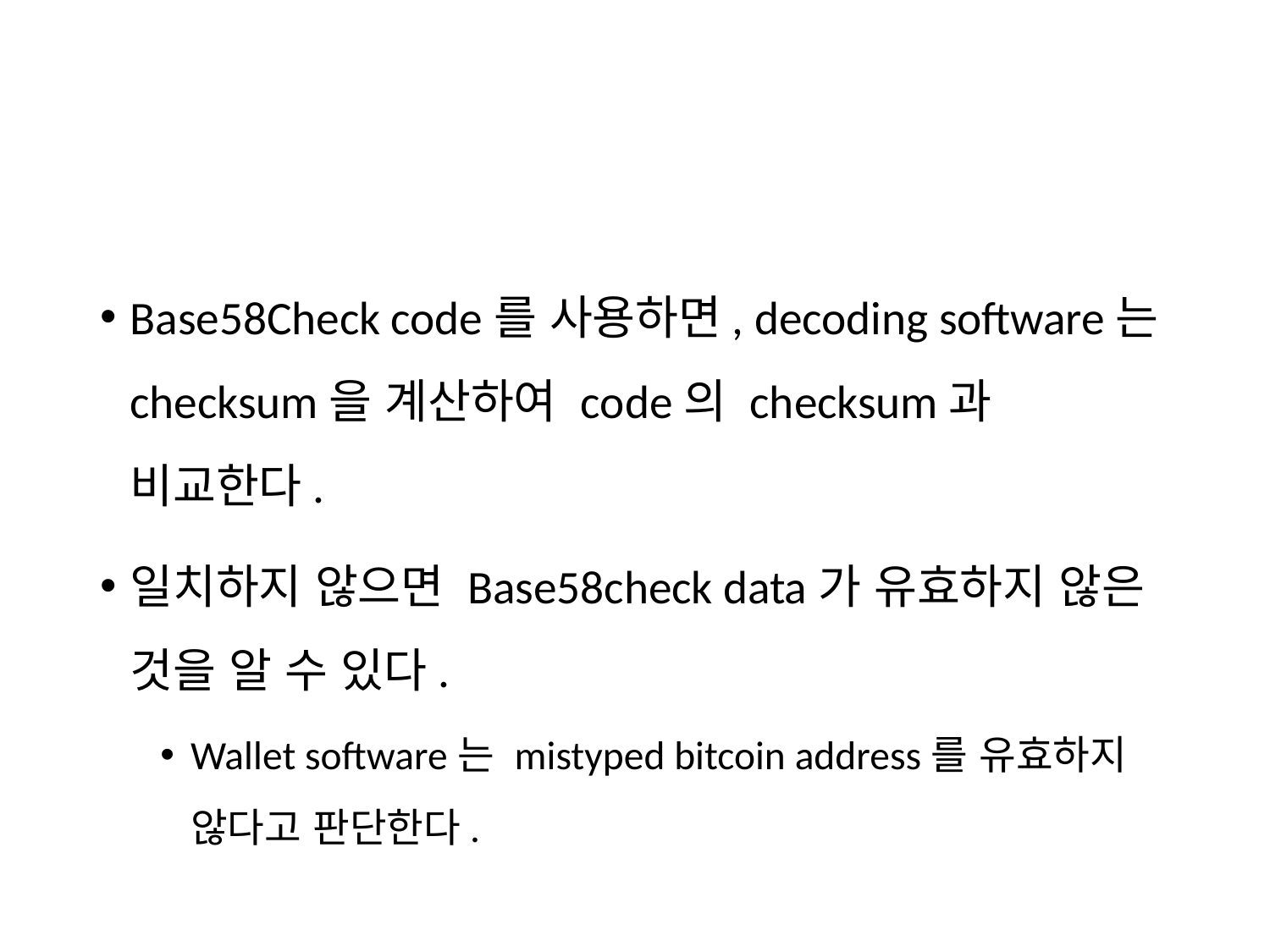

#
Base58Check code를 사용하면, decoding software는 checksum을 계산하여 code의 checksum과 비교한다.
일치하지 않으면 Base58check data가 유효하지 않은 것을 알 수 있다.
Wallet software는 mistyped bitcoin address를 유효하지 않다고 판단한다.